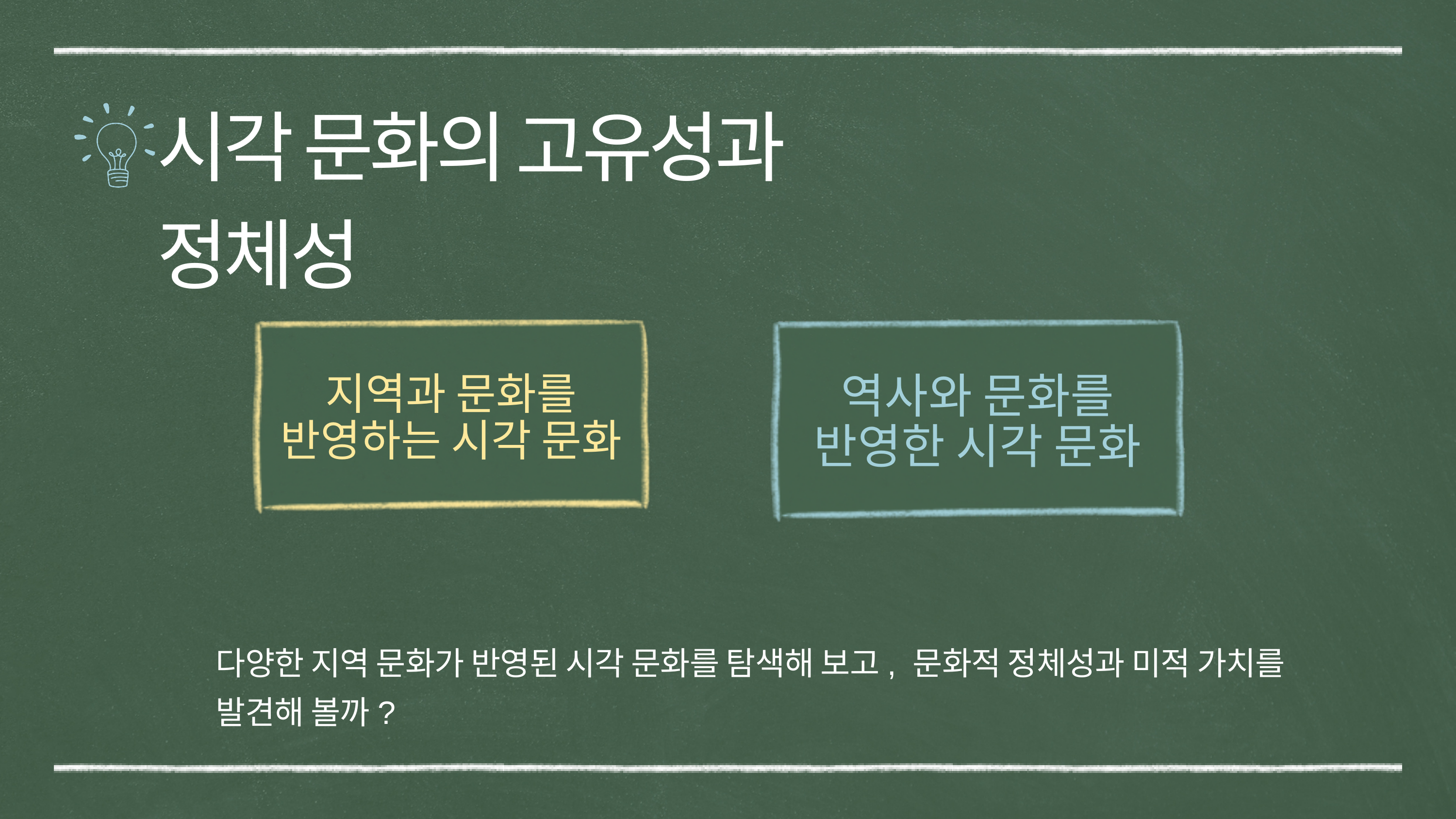

시각 문화의 고유성과 정체성

지역과 문화를 반영하는 시각 문화
역사와 문화를 반영한 시각 문화
다양한 지역 문화가 반영된 시각 문화를 탐색해 보고, 문화적 정체성과 미적 가치를 발견해 볼까?